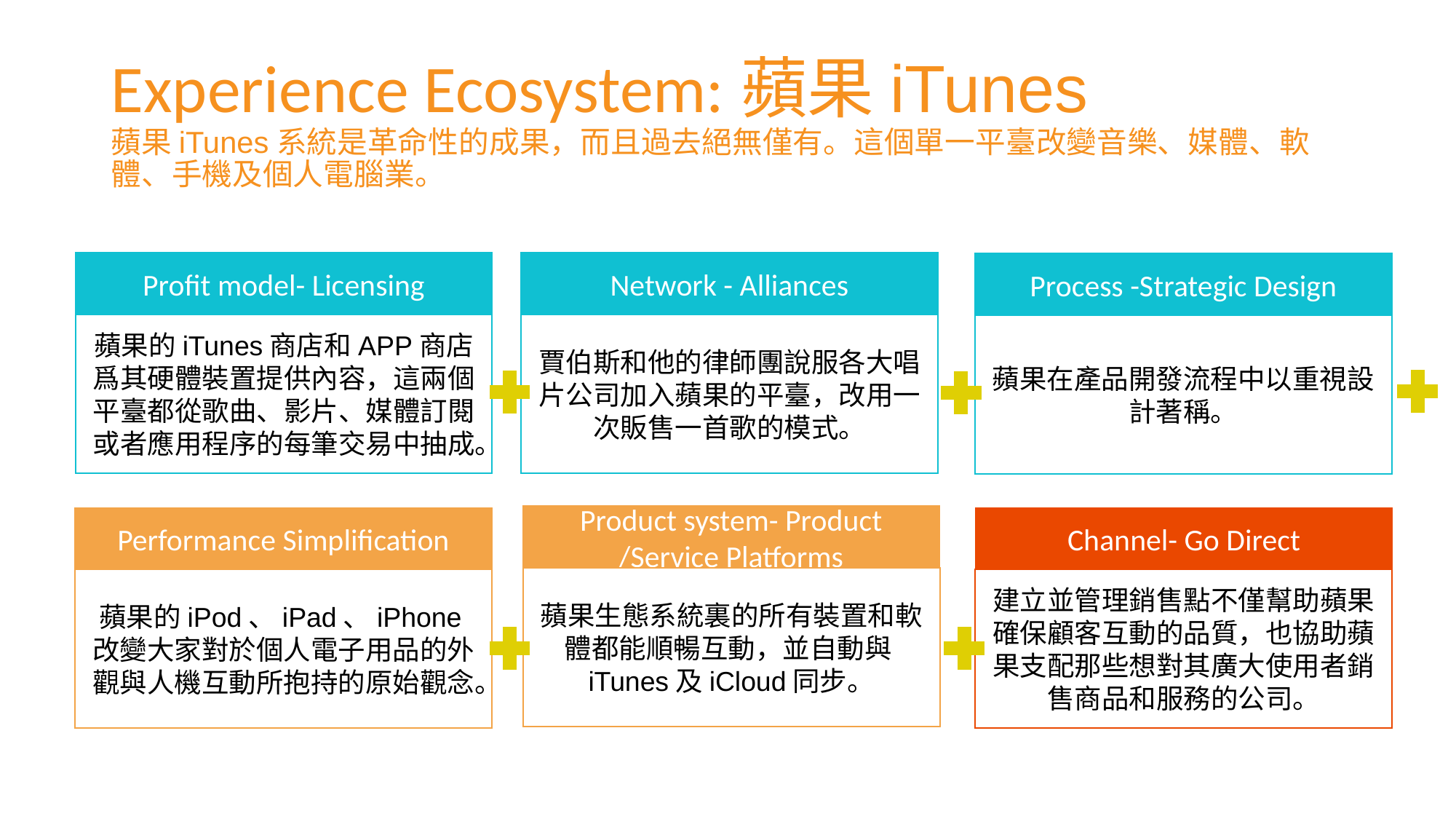

Experience Ecosystem:蘋果iTunes
蘋果iTunes系統是革命性的成果，而且過去絕無僅有。這個單一平臺改變音樂、媒體、軟體、手機及個人電腦業。
Profit model- Licensing
蘋果的iTunes商店和APP商店爲其硬體裝置提供內容，這兩個平臺都從歌曲、影片、媒體訂閱或者應用程序的每筆交易中抽成。
Network - Alliances
賈伯斯和他的律師團說服各大唱片公司加入蘋果的平臺，改用一次販售一首歌的模式。
Process -Strategic Design
蘋果在產品開發流程中以重視設計著稱。

Product system- Product /Service Platforms
蘋果生態系統裏的所有裝置和軟體都能順暢互動，並自動與iTunes及iCloud同步。
Performance Simplification
蘋果的iPod、iPad、iPhone改變大家對於個人電子用品的外觀與人機互動所抱持的原始觀念。
Channel- Go Direct
建立並管理銷售點不僅幫助蘋果確保顧客互動的品質，也協助蘋果支配那些想對其廣大使用者銷售商品和服務的公司。